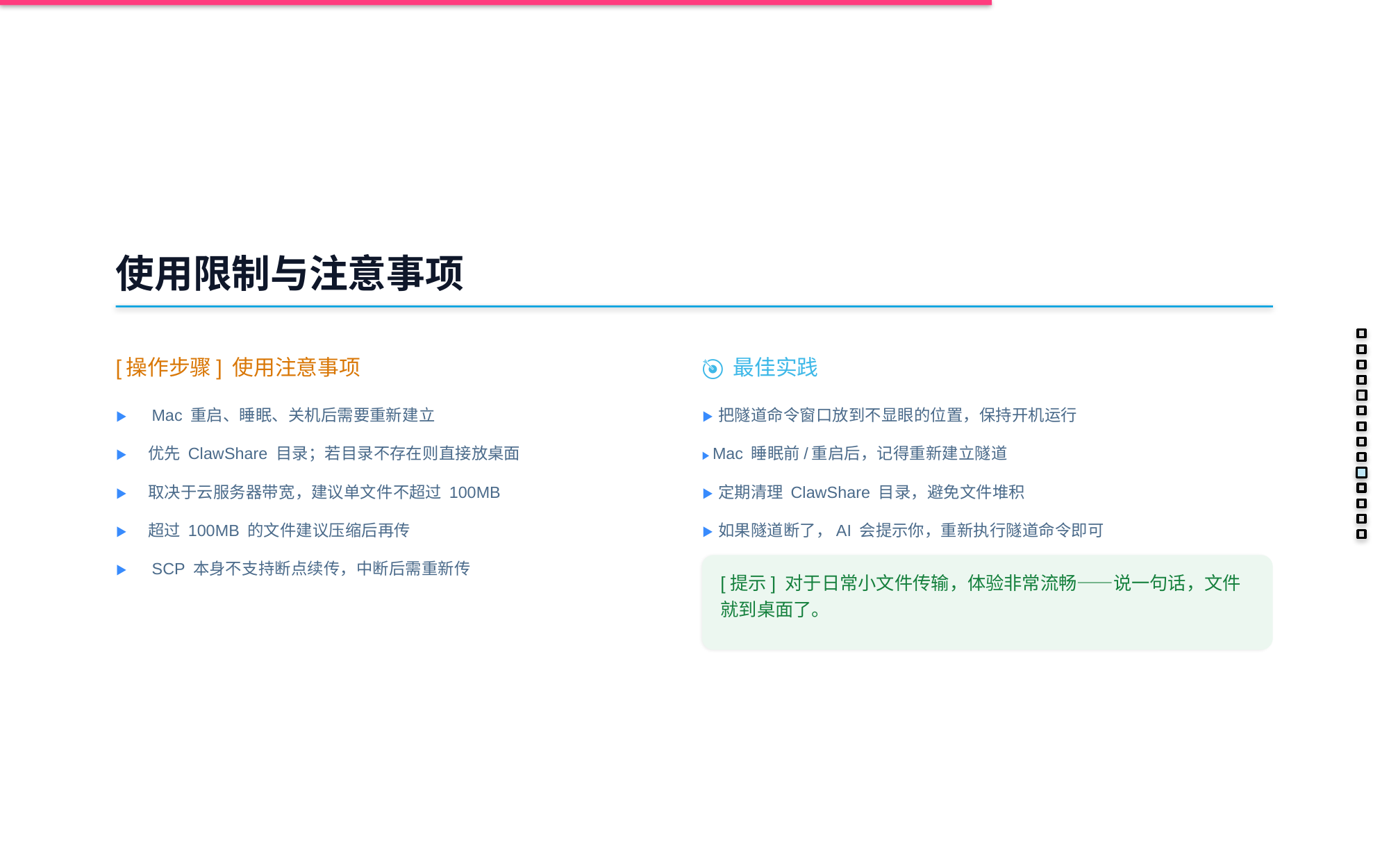

使用限制与注意事项

[操作步骤] 使用注意事项
🎯 最佳实践

▶ 隧Mac 重启、睡眠、关机后需要重新建立
▶ 把隧道命令窗口放到不显眼的位置，保持开机运行

▶ 文优先 ClawShare 目录；若目录不存在则直接放桌面
▶ Mac 睡眠前/重启后，记得重新建立隧道

▶ 传取决于云服务器带宽，建议单文件不超过 100MB
▶ 定期清理 ClawShare 目录，避免文件堆积

▶ 大超过 100MB 的文件建议压缩后再传
▶ 如果隧道断了，AI 会提示你，重新执行隧道命令即可

▶ 传SCP 本身不支持断点续传，中断后需重新传

[提示] 对于日常小文件传输，体验非常流畅——说一句话，文件就到桌面了。